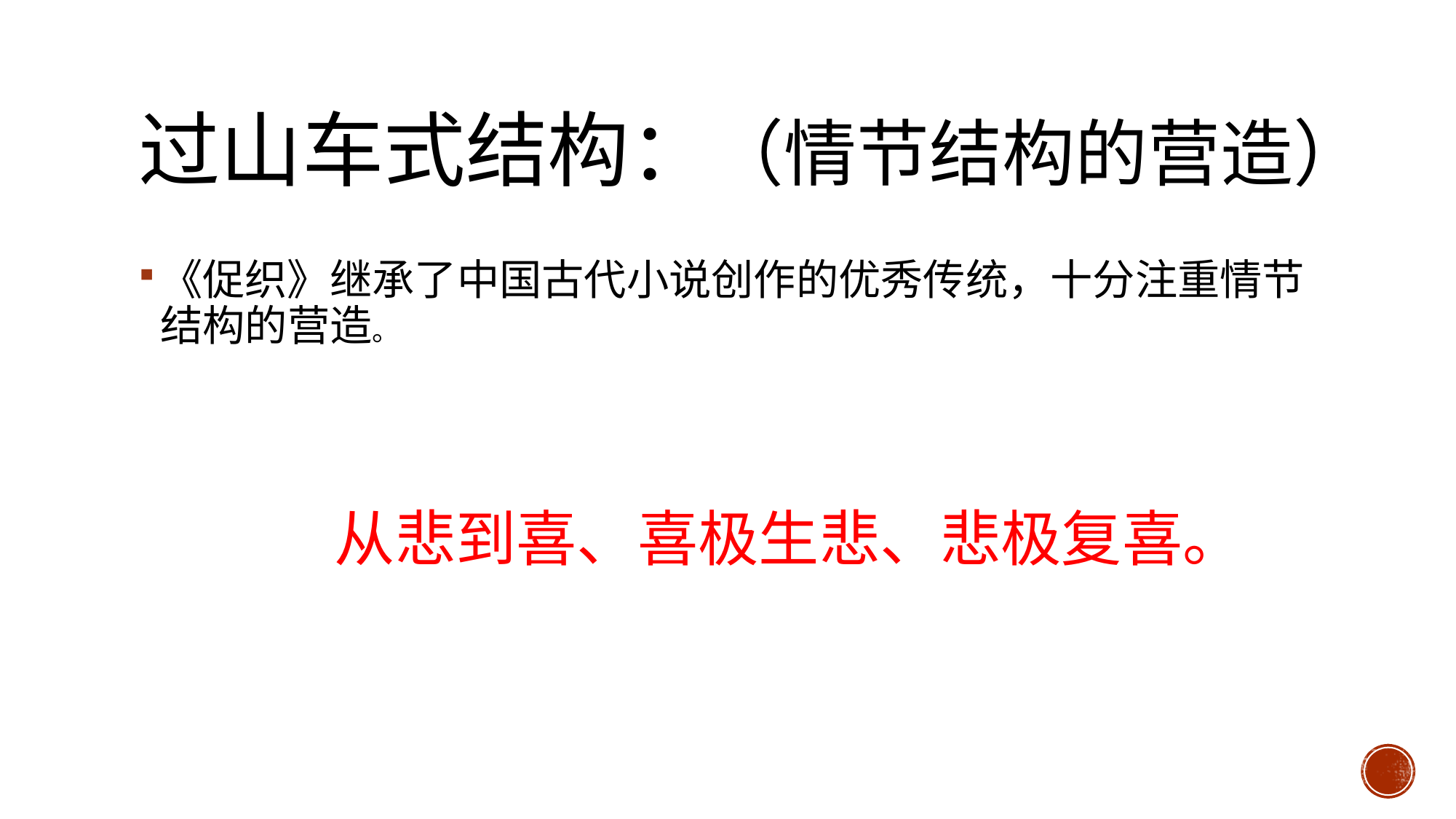

# 过山车式结构：（情节结构的营造）
《促织》继承了中国古代小说创作的优秀传统，十分注重情节结构的营造。
从悲到喜、喜极生悲、悲极复喜。